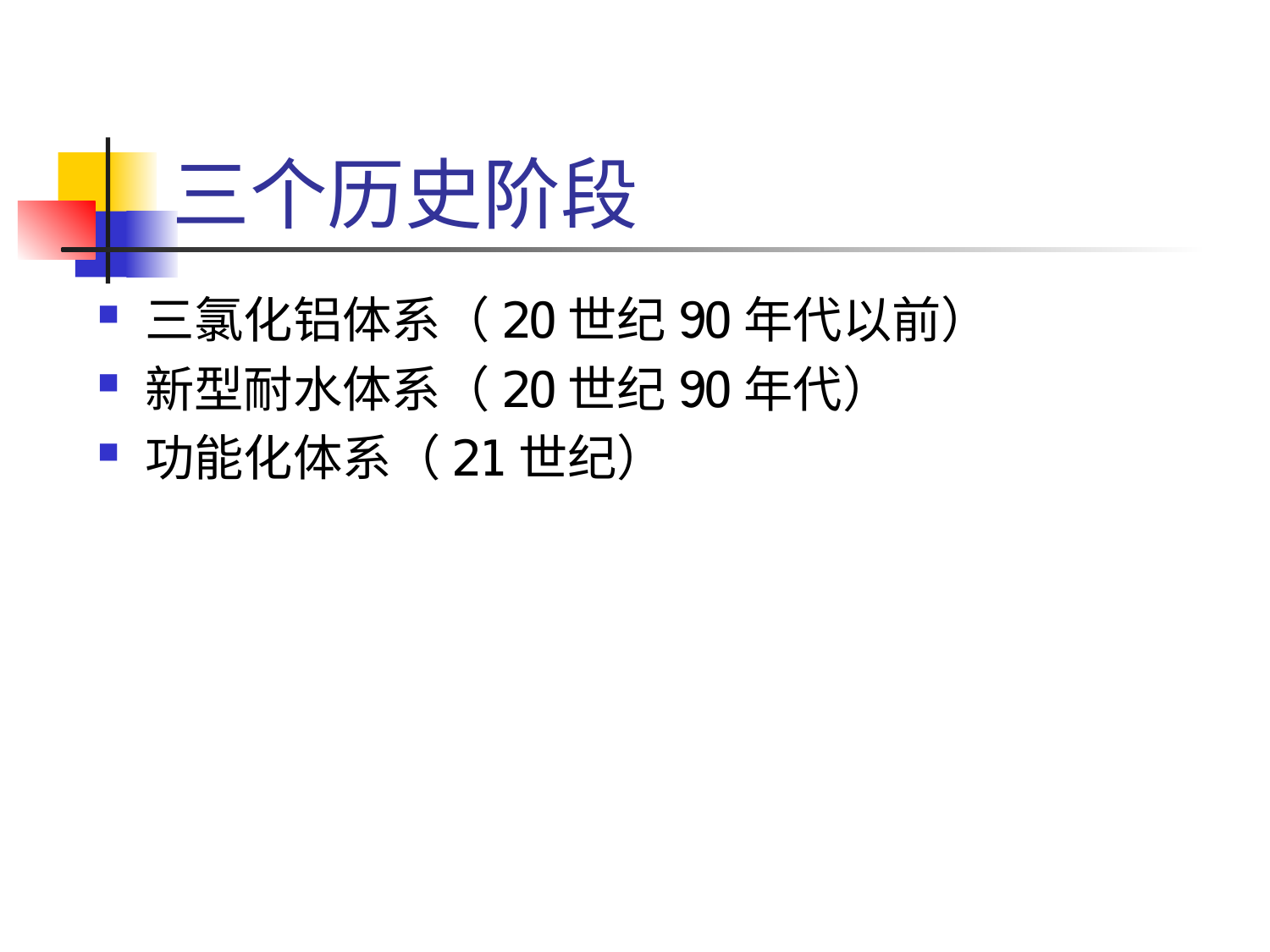

# 三个历史阶段
三氯化铝体系（20世纪90年代以前）
新型耐水体系（20世纪90年代）
功能化体系（21世纪）